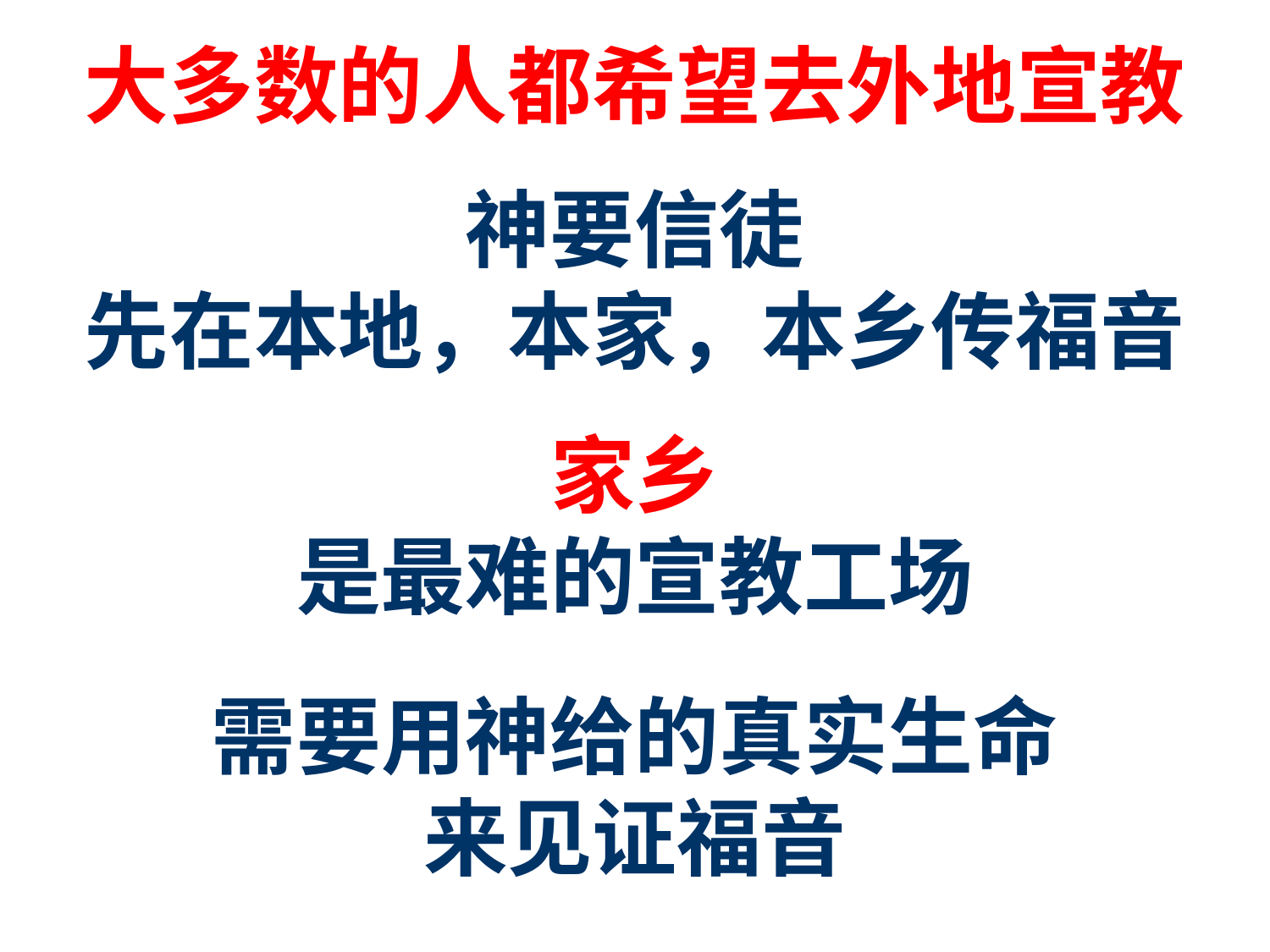

大多数的人都希望去外地宣教

神要信徒
先在本地，本家，本乡传福音

家乡
是最难的宣教工场

需要用神给的真实生命
来见证福音
43